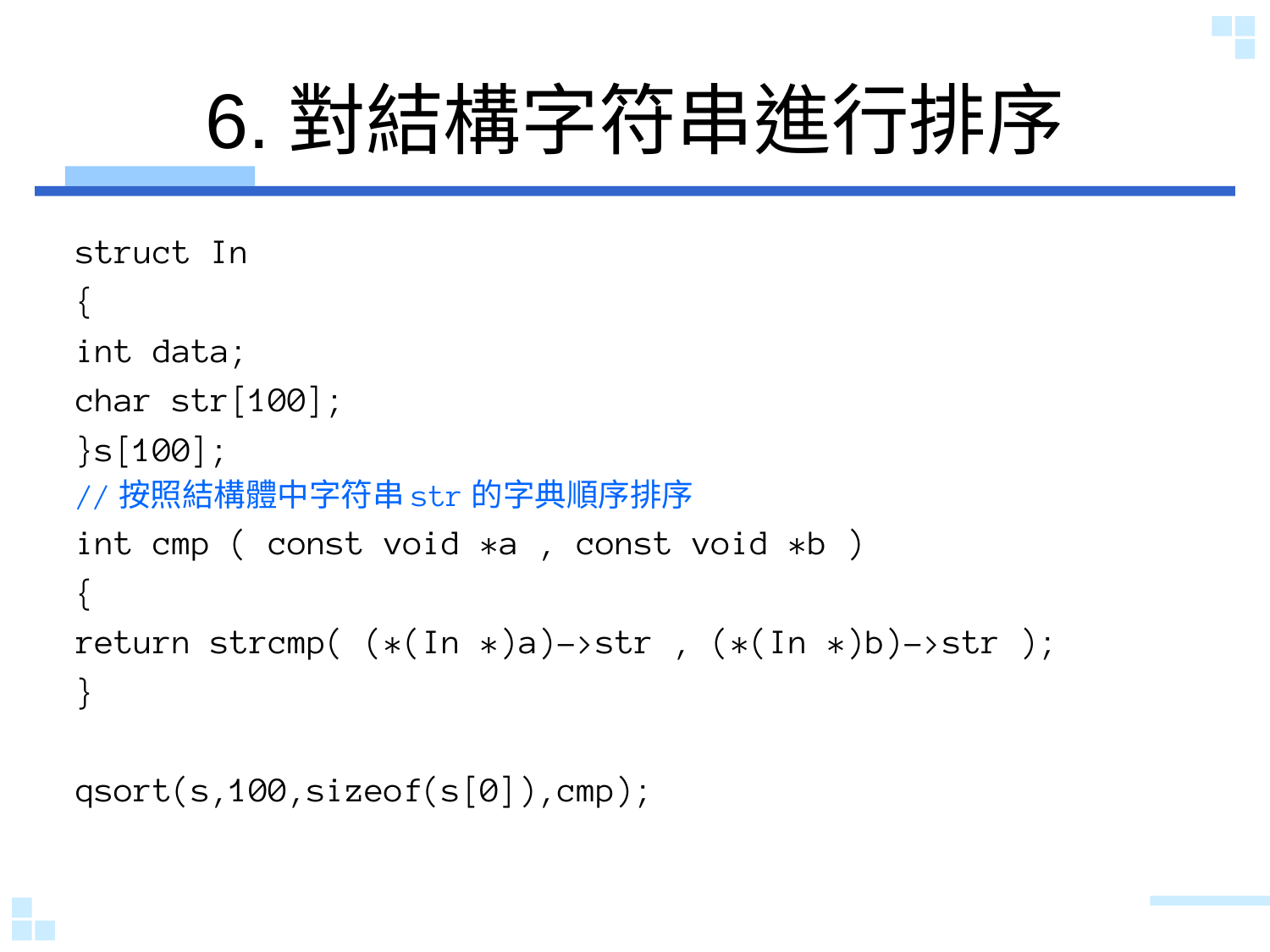

# 6.對結構字符串進行排序
struct In
{
int data;
char str[100];
}s[100];
//按照結構體中字符串str的字典順序排序
int cmp ( const void *a , const void *b )
{
return strcmp( (*(In *)a)->str , (*(In *)b)->str );
}

qsort(s,100,sizeof(s[0]),cmp);